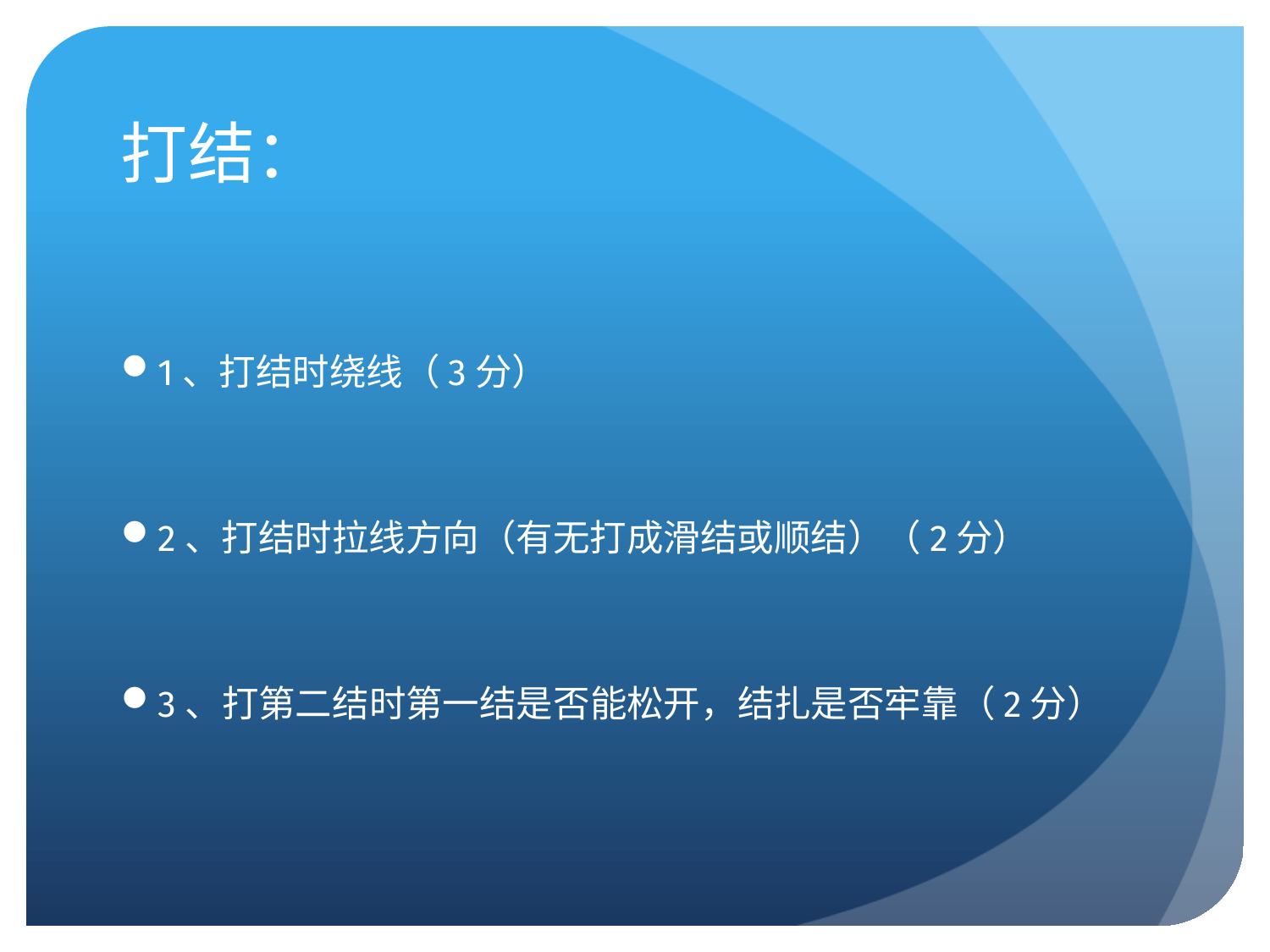

# 打结：
1、打结时绕线（3分）
2、打结时拉线方向（有无打成滑结或顺结）（2分）
3、打第二结时第一结是否能松开，结扎是否牢靠（2分）